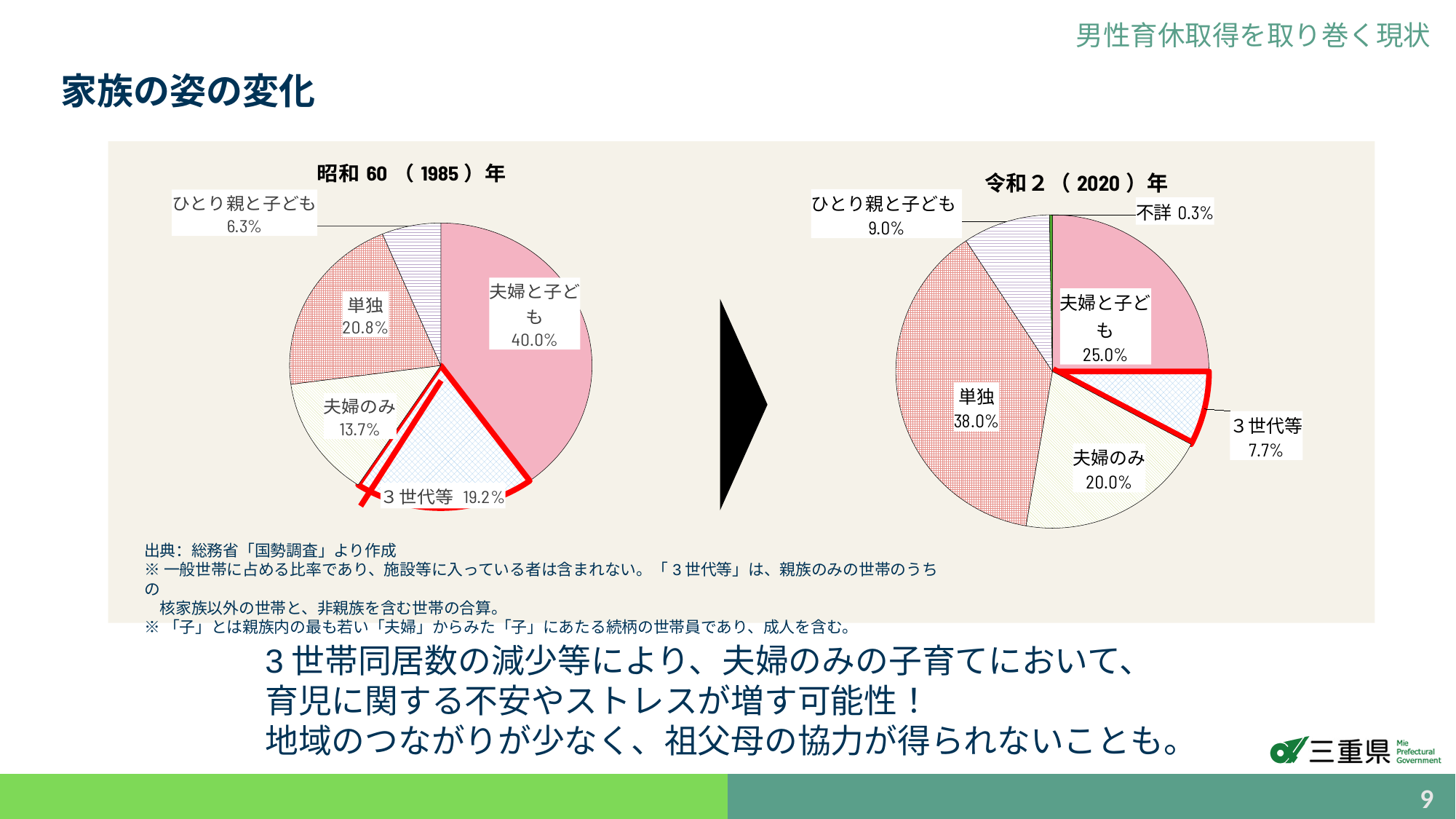

男性育休取得を取り巻く現状
家族の姿の変化

### Chart:

| Category | 昭和60（1985）年 |
|---|---|
| 夫婦と子ども | 0.4 |
| ３世代等 | 0.192 |
| 夫婦のみ | 0.137 |
| 単独 | 0.208 |
| ひとり親と子ども | 0.063 |
| 不詳 | 0.0 |

### Chart:

| Category | 令和２（2020）年 |
|---|---|
| 夫婦と子ども | 0.25 |
| ３世代等 | 0.077 |
| 夫婦のみ | 0.2 |
| 単独 | 0.38 |
| ひとり親と子ども | 0.09 |
| 不詳 | 0.003 |
出典：総務省「国勢調査」より作成
※一般世帯に占める比率であり、施設等に入っている者は含まれない。「3世代等」は、親族のみの世帯のうちの
　核家族以外の世帯と、非親族を含む世帯の合算。
※「子」とは親族内の最も若い「夫婦」からみた「子」にあたる続柄の世帯員であり、成人を含む。
3世帯同居数の減少等により、夫婦のみの子育てにおいて、
育児に関する不安やストレスが増す可能性！
地域のつながりが少なく、祖父母の協力が得られないことも。